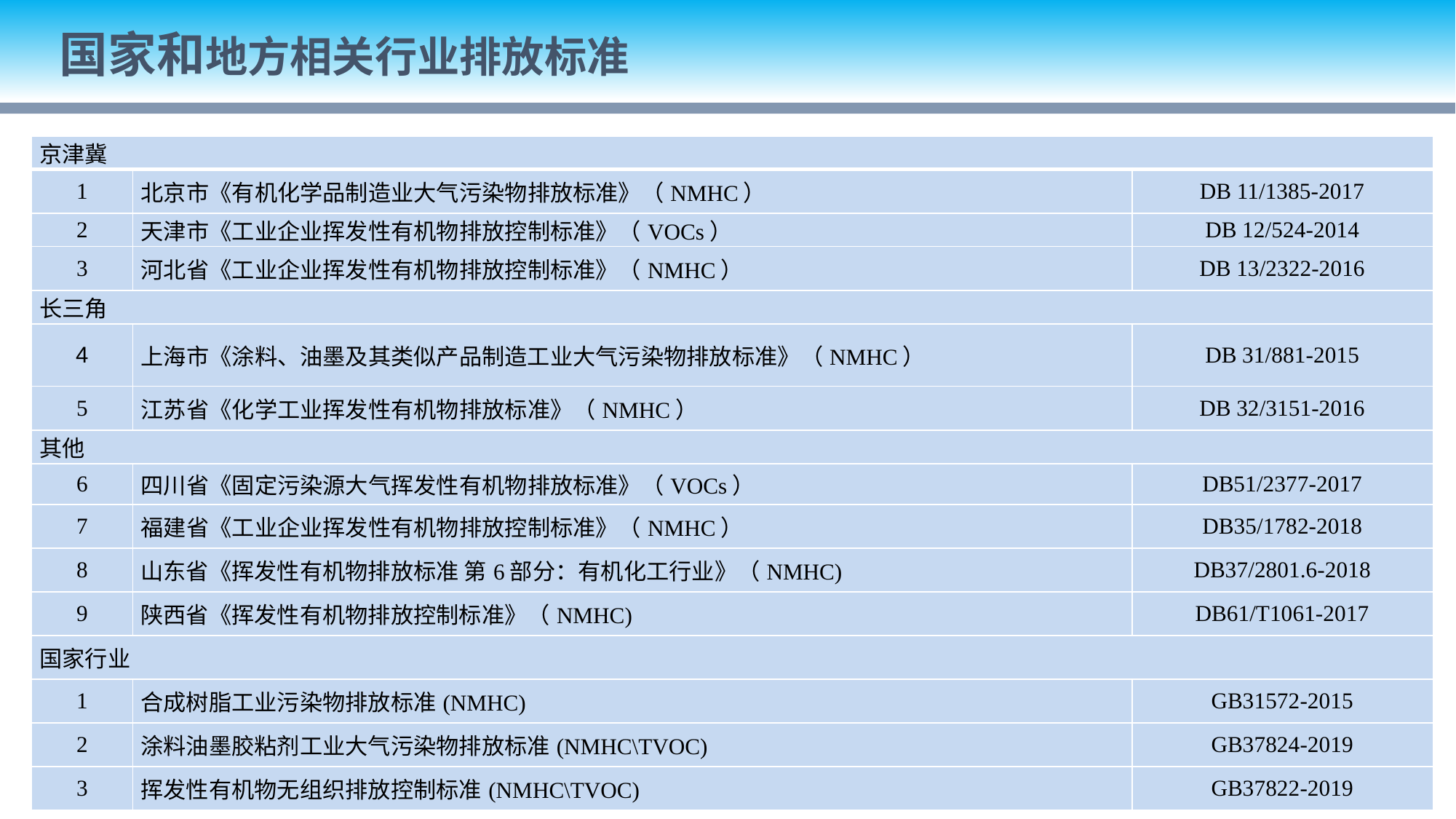

# 国家和地方相关行业排放标准
| 京津冀 |  |  |
| --- | --- | --- |
| 1 | 北京市《有机化学品制造业大气污染物排放标准》（NMHC） | DB 11/1385-2017 |
| 2 | 天津市《工业企业挥发性有机物排放控制标准》（VOCs） | DB 12/524-2014 |
| 3 | 河北省《工业企业挥发性有机物排放控制标准》（NMHC） | DB 13/2322-2016 |
| 长三角 |  |  |
| 4 | 上海市《涂料、油墨及其类似产品制造工业大气污染物排放标准》（NMHC） | DB 31/881-2015 |
| 5 | 江苏省《化学工业挥发性有机物排放标准》（NMHC） | DB 32/3151-2016 |
| 其他 |  |  |
| 6 | 四川省《固定污染源大气挥发性有机物排放标准》（VOCs） | DB51/2377-2017 |
| 7 | 福建省《工业企业挥发性有机物排放控制标准》（NMHC） | DB35/1782-2018 |
| 8 | 山东省《挥发性有机物排放标准 第6部分：有机化工行业》（NMHC) | DB37/2801.6-2018 |
| 9 | 陕西省《挥发性有机物排放控制标准》（NMHC) | DB61/T1061-2017 |
| 国家行业 |  |  |
| 1 | 合成树脂工业污染物排放标准(NMHC) | GB31572-2015 |
| 2 | 涂料油墨胶粘剂工业大气污染物排放标准(NMHC\TVOC) | GB37824-2019 |
| 3 | 挥发性有机物无组织排放控制标准(NMHC\TVOC) | GB37822-2019 |
43